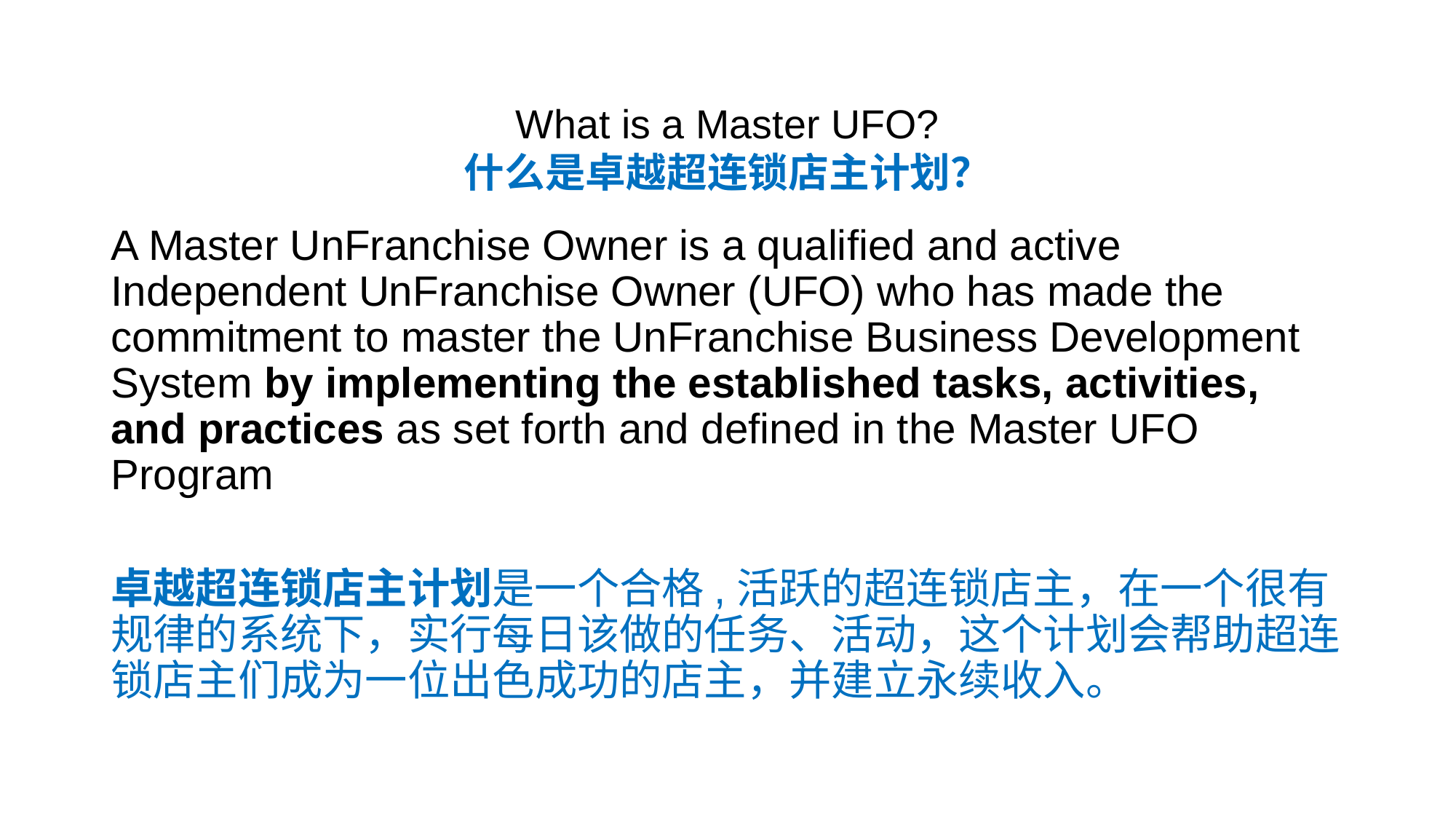

# What is a Master UFO? 什么是卓越超连锁店主计划？
A Master UnFranchise Owner is a qualified and active Independent UnFranchise Owner (UFO) who has made the commitment to master the UnFranchise Business Development System by implementing the established tasks, activities, and practices as set forth and defined in the Master UFO Program

卓越超连锁店主计划是一个合格,活跃的超连锁店主，在一个很有规律的系统下，实行每日该做的任务、活动，这个计划会帮助超连锁店主们成为一位出色成功的店主，并建立永续收入。